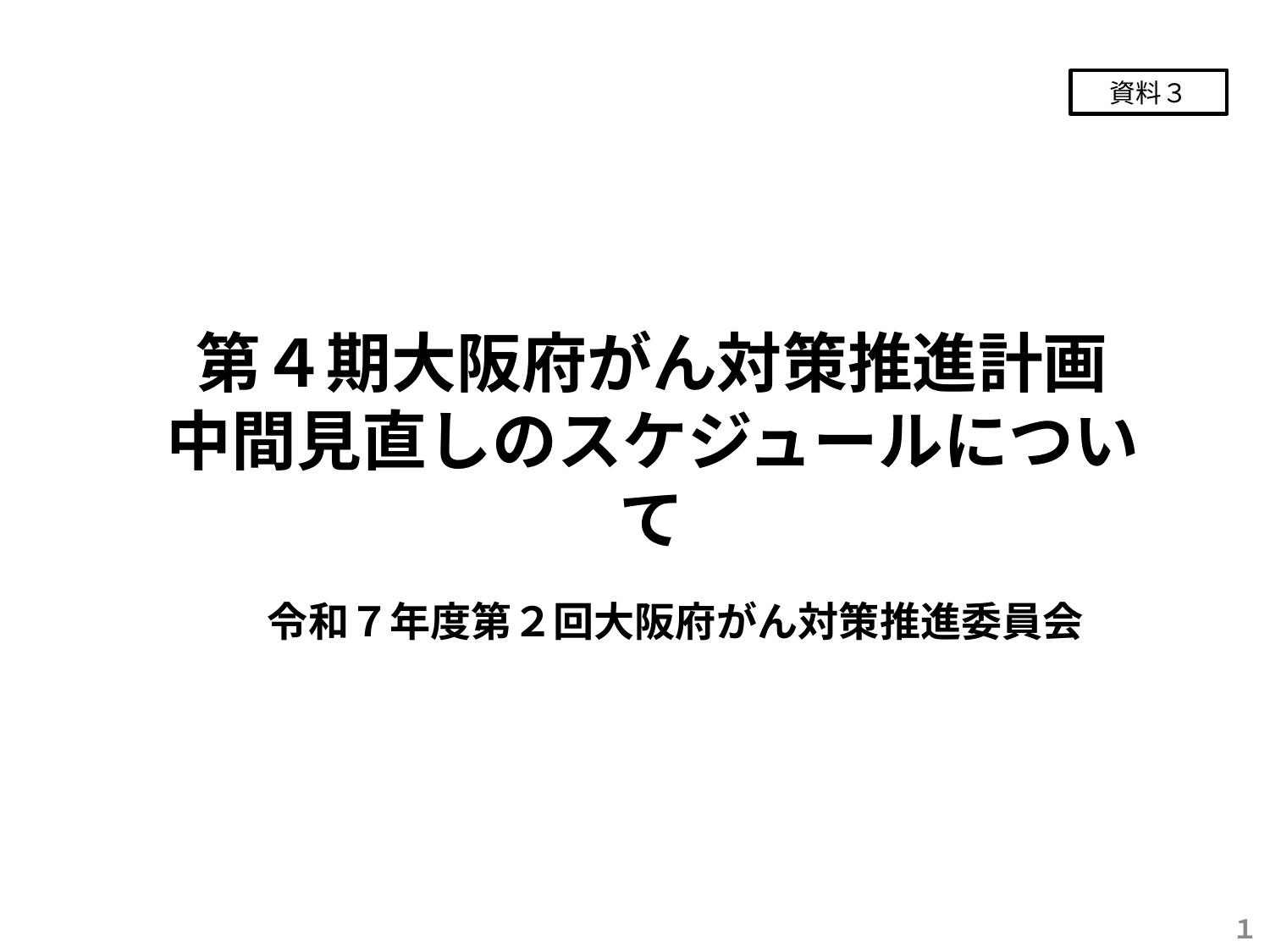

資料３
第４期大阪府がん対策推進計画
中間見直しのスケジュールについて
令和７年度第２回大阪府がん対策推進委員会

　１